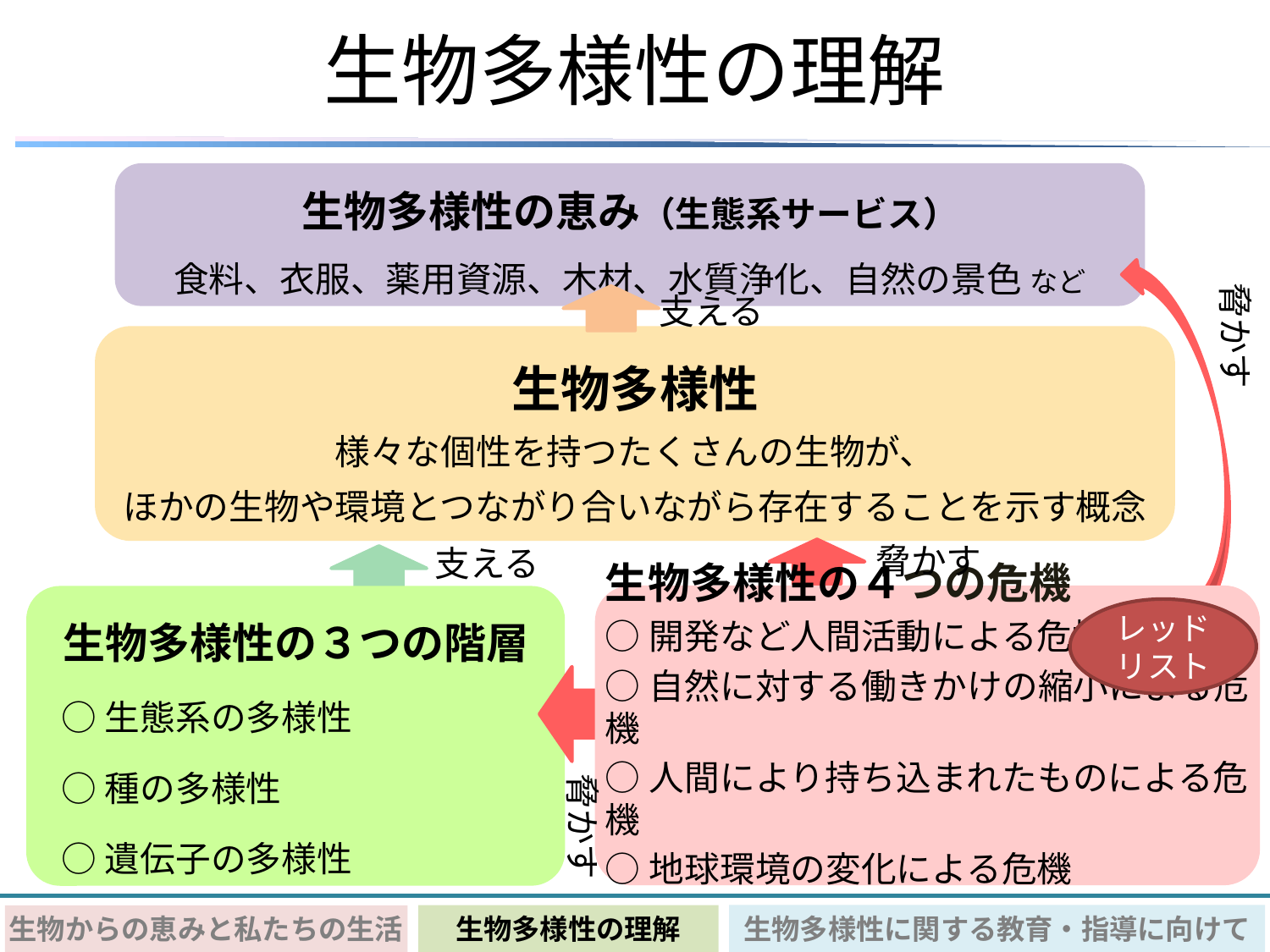

# 生物多様性の理解
生物多様性の恵み（生態系サービス）
食料、衣服、薬用資源、木材、水質浄化、自然の景色 など
脅かす
支える

生物多様性
様々な個性を持つたくさんの生物が、
ほかの生物や環境とつながり合いながら存在することを示す概念

支える
脅かす
支える

生物多様性の４つの危機
○開発など人間活動による危機
○自然に対する働きかけの縮小による危機
○人間により持ち込まれたものによる危機
○地球環境の変化による危機

生物多様性の３つの階層
○生態系の多様性
○種の多様性
○遺伝子の多様性
レッド
リスト

脅かす
生物多様性に関する教育・指導に向けて
生物多様性の理解
生物からの恵みと私たちの生活